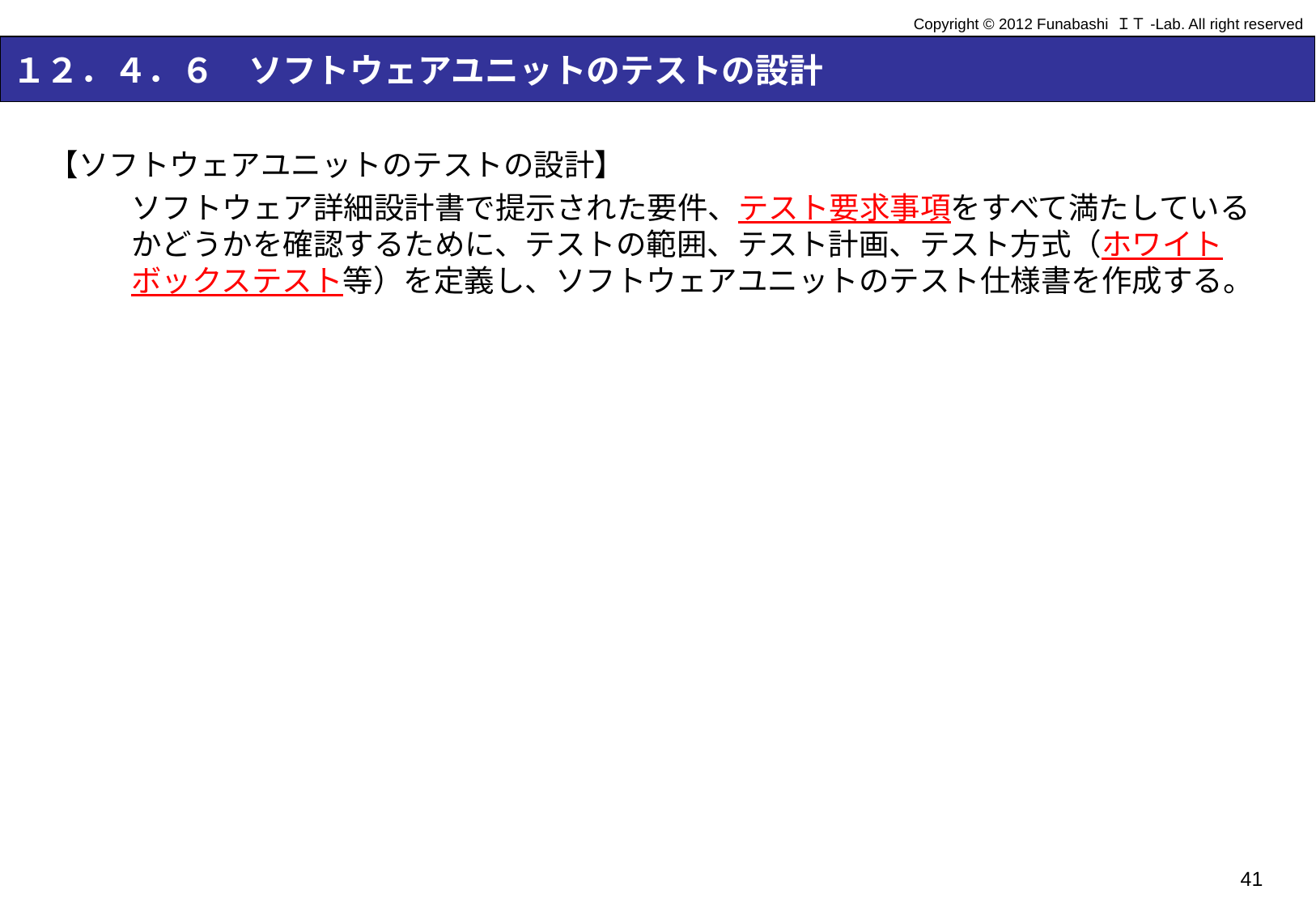

Copyright © 2012 Funabashi ＩＴ-Lab. All right reserved
# １２．４．６　ソフトウェアユニットのテストの設計
【ソフトウェアユニットのテストの設計】
ソフトウェア詳細設計書で提示された要件、テスト要求事項をすべて満たしているかどうかを確認するために、テストの範囲、テスト計画、テスト方式（ホワイトボックステスト等）を定義し、ソフトウェアユニットのテスト仕様書を作成する。

41